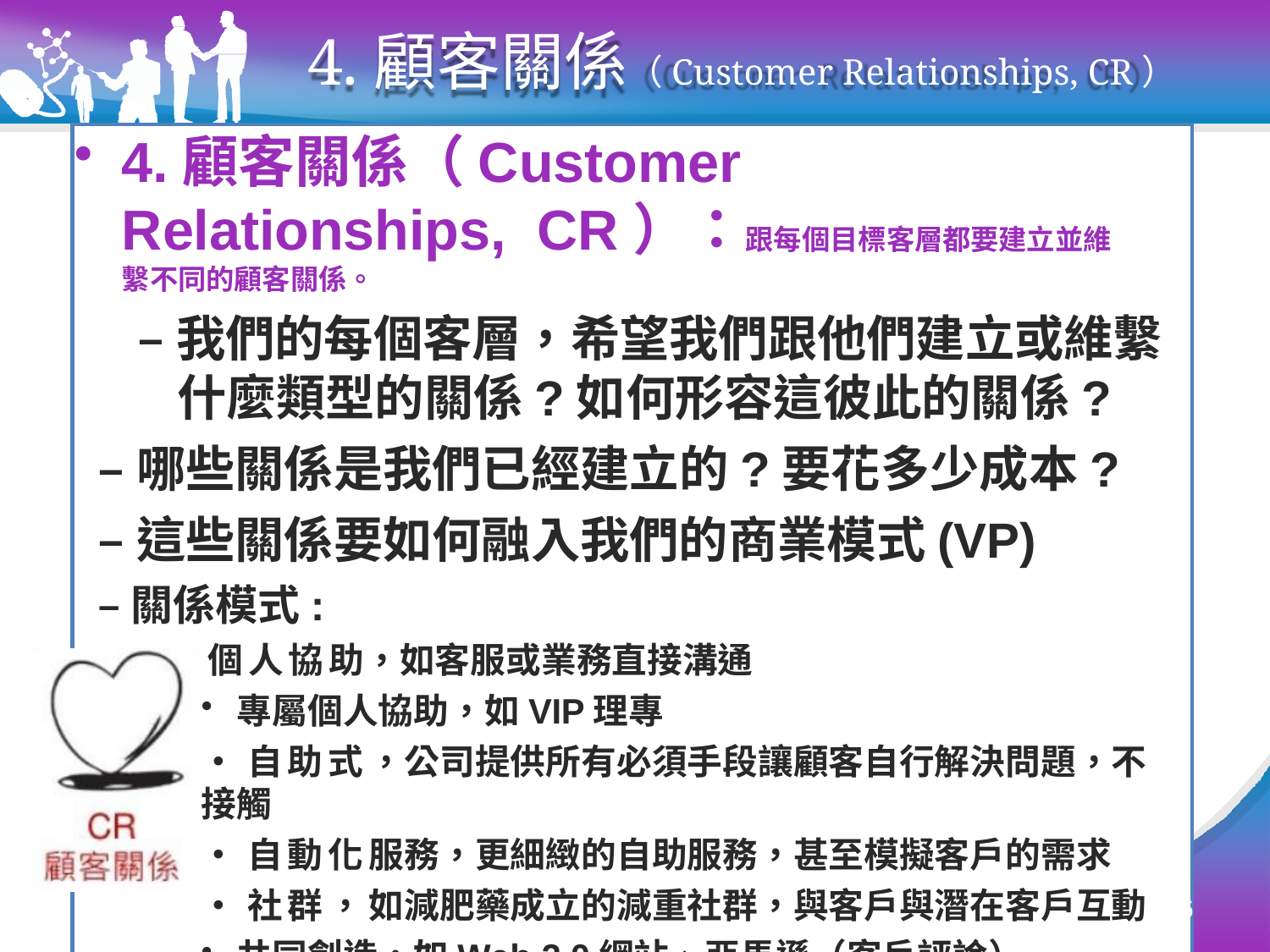

# 4.顧客關係（Customer Relationships, CR）

4.顧客關係（Customer Relationships,  CR）：跟每個目標客層都要建立並維繫不同的顧客關係。
–我們的每個客層，希望我們跟他們建立或維繫 什麼類型的關係?如何形容這彼此的關係?
–哪些關係是我們已經建立的?要花多少成本?
–這些關係要如何融入我們的商業模式(VP)
–關係模式:
•個人協助，如客服或業務直接溝通
專屬個人協助，如VIP理專
•自助式，公司提供所有必須手段讓顧客自行解決問題，不接觸
•自動化服務，更細緻的自助服務，甚至模擬客戶的需求
•社群，如減肥藥成立的減重社群，與客戶與潛在客戶互動
共同創造，如Web 2.0網站、亞馬遜（客戶評論）

26